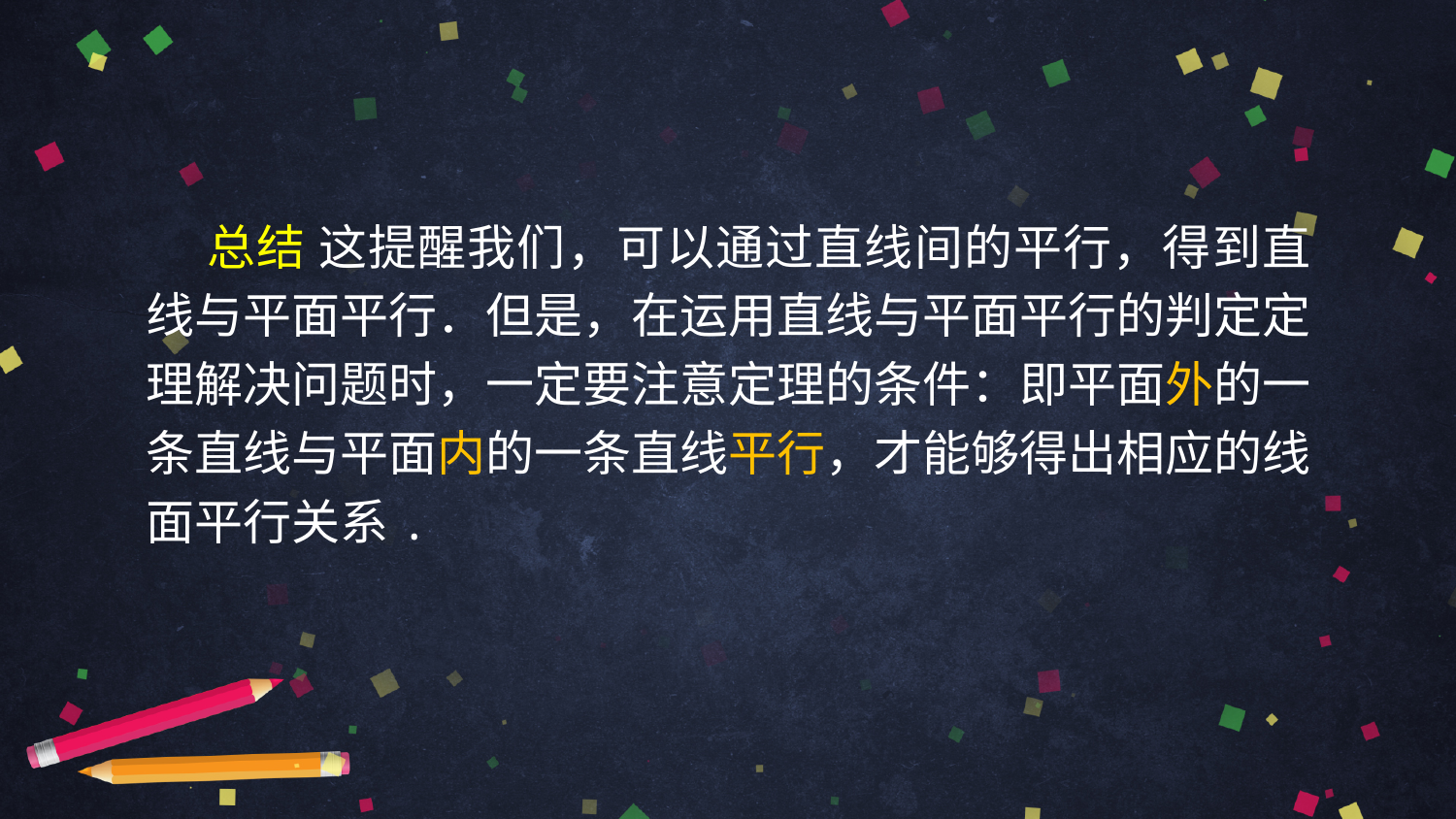

总结 这提醒我们，可以通过直线间的平行，得到直线与平面平行．但是，在运用直线与平面平行的判定定理解决问题时，一定要注意定理的条件：即平面外的一条直线与平面内的一条直线平行，才能够得出相应的线面平行关系.